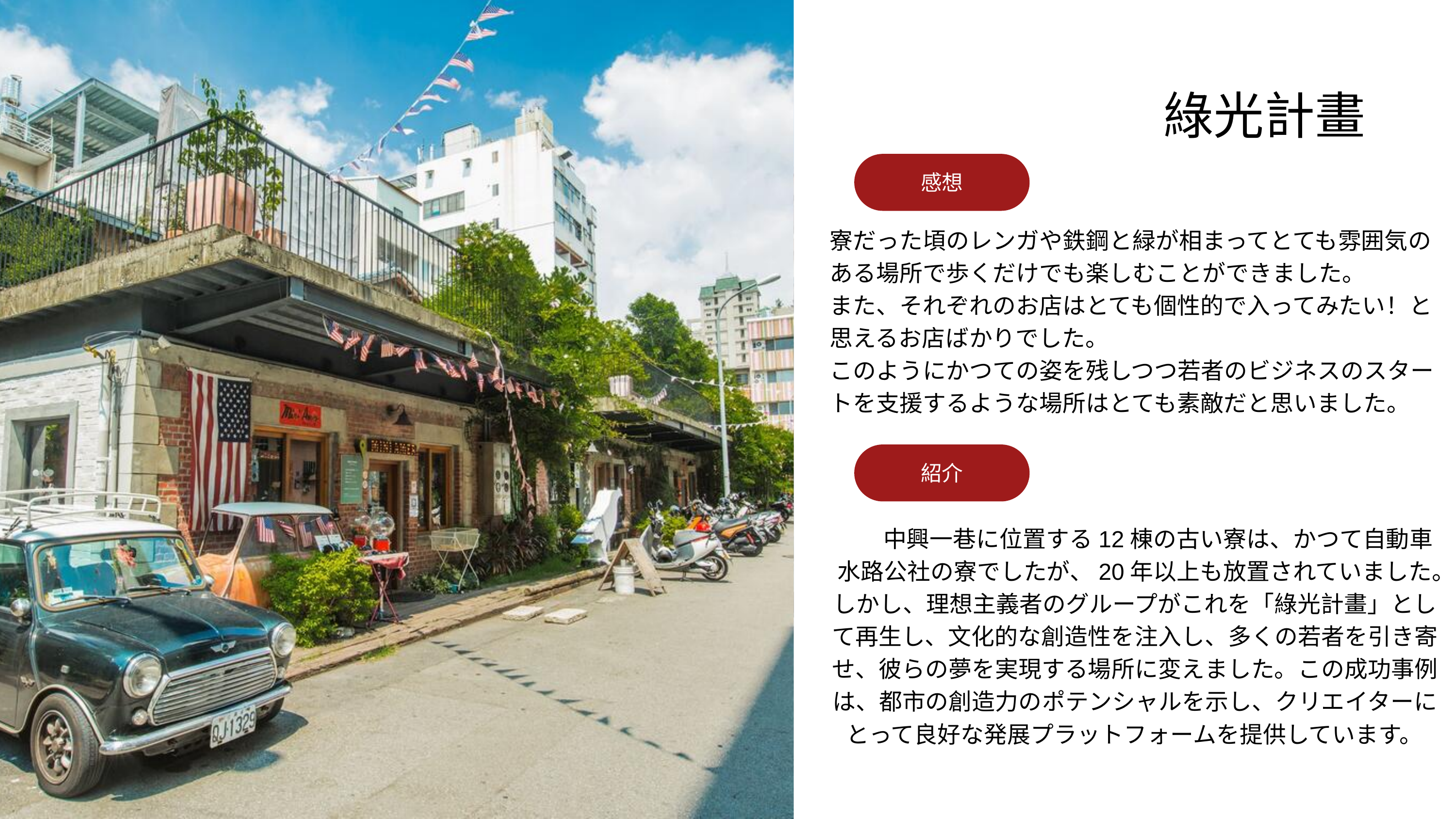

綠光計畫

感想
寮だった頃のレンガや鉄鋼と緑が相まってとても雰囲気のある場所で歩くだけでも楽しむことができました。
また、それぞれのお店はとても個性的で入ってみたい！と思えるお店ばかりでした。
このようにかつての姿を残しつつ若者のビジネスのスタートを支援するような場所はとても素敵だと思いました。

紹介
　　中興一巷に位置する12棟の古い寮は、かつて自動車水路公社の寮でしたが、20年以上も放置されていました。しかし、理想主義者のグループがこれを「綠光計畫」として再生し、文化的な創造性を注入し、多くの若者を引き寄せ、彼らの夢を実現する場所に変えました。この成功事例は、都市の創造力のポテンシャルを示し、クリエイターにとって良好な発展プラットフォームを提供しています。